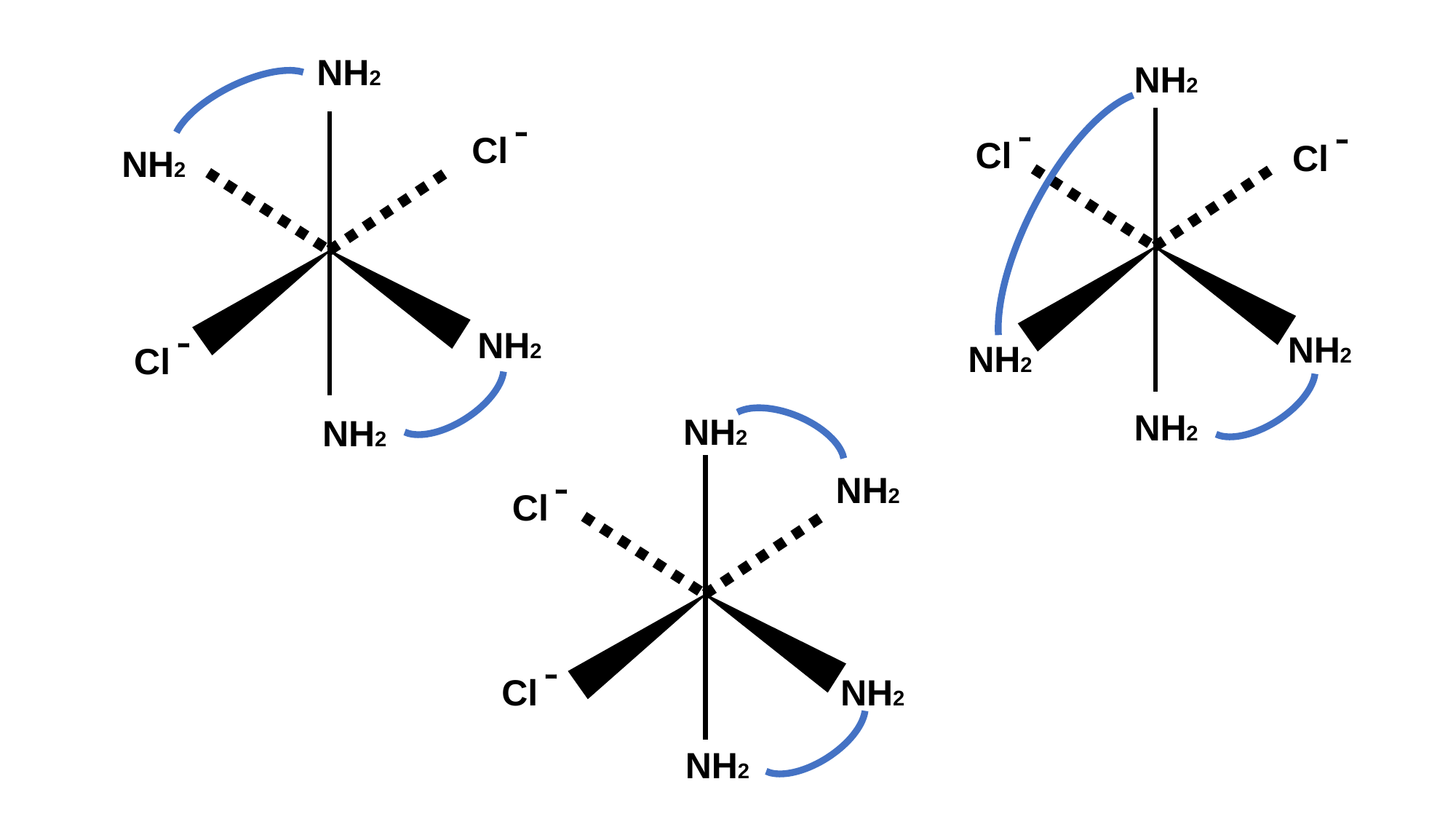

NH2
NH2

ｰ
Cl
ｰ
Cl
ｰ
Cl
NH2
NH2
NH2
ｰ
Cl

NH2

NH2
NH2
NH2

NH2
ｰ
Cl
ｰ
Cl
NH2

NH2